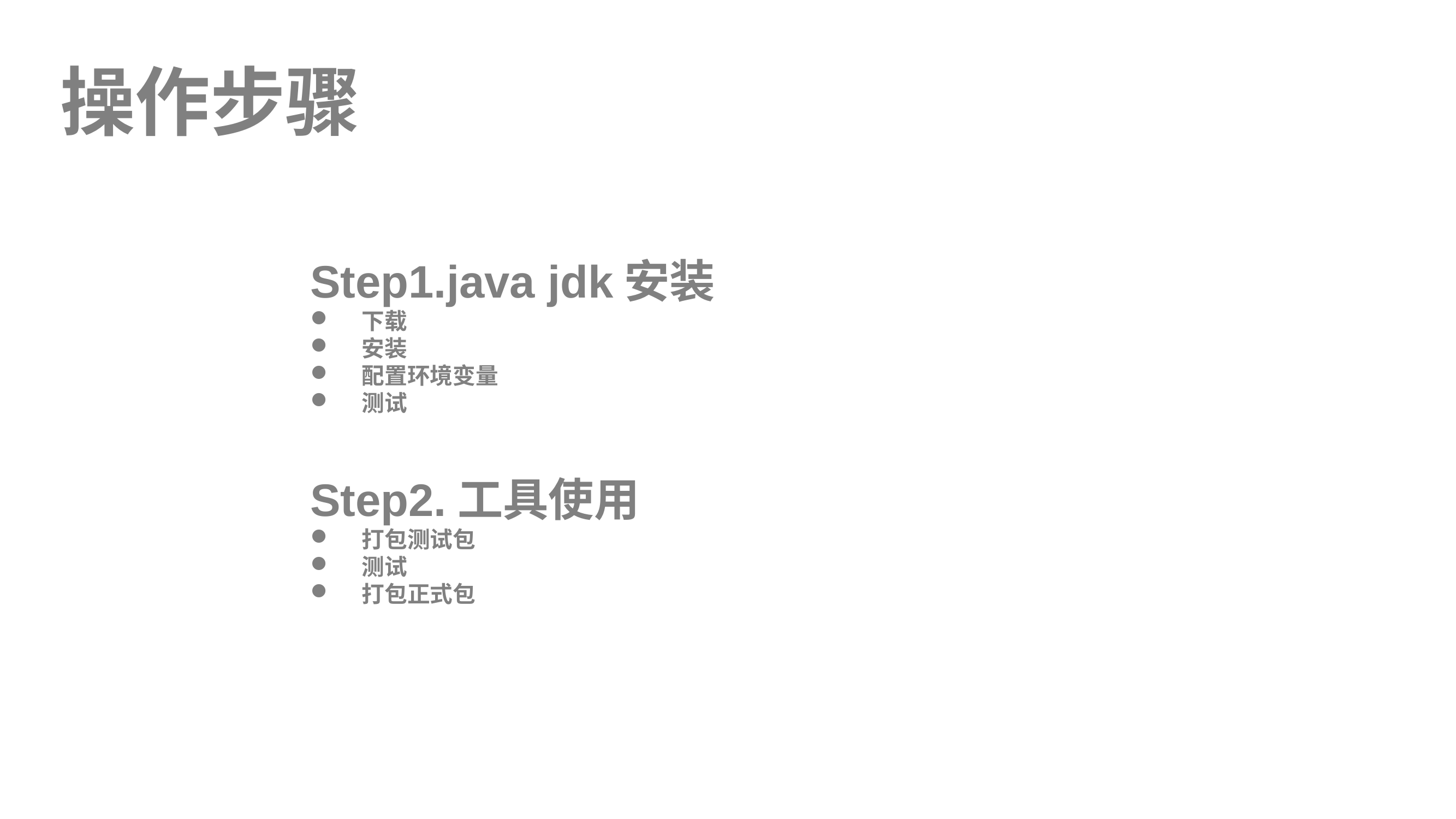

操作步骤
Step1.java jdk安装
下载
安装
配置环境变量
测试

Step2.工具使用
打包测试包
测试
打包正式包